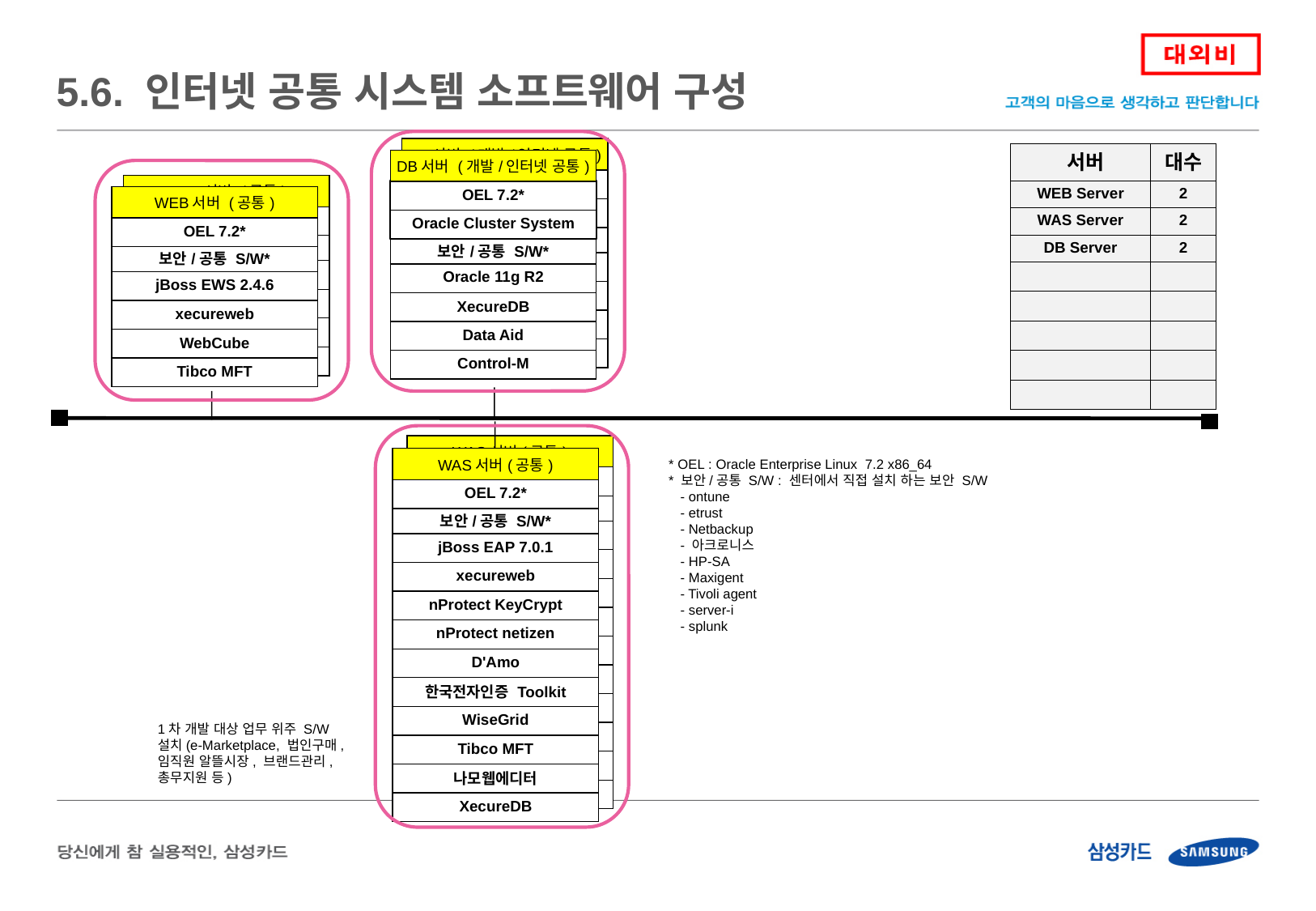

5.6. 인터넷 공통 시스템 소프트웨어 구성

| DB서버 (개발/인터넷 공통) |
| --- |
| OEL 7.2\* |
| Oracle Cluster System |
| 보안/공통 S/W\* |
| Oracle 11g R2 |
| XecureDB |
| Data Aid |
| Control-M |
| 서버 | 대수 |
| --- | --- |
| WEB Server | 2 |
| WAS Server | 2 |
| DB Server | 2 |
|  |  |
|  |  |
|  |  |
|  |  |
|  |  |
| DB서버 (개발/인터넷 공통) |
| --- |
| OEL 7.2\* |
| Oracle Cluster System |
| 보안/공통 S/W\* |
| Oracle 11g R2 |
| XecureDB |
| Data Aid |
| Control-M |

| WEB서버 (공통) |
| --- |
| OEL 7.2\* |
| 보안/공통 S/W\* |
| jBoss EWS 2.4.6 |
| xecureweb |
| WebCube |
|  |

| WEB서버 (공통) |
| --- |
| OEL 7.2\* |
| 보안/공통 S/W\* |
| jBoss EWS 2.4.6 |
| xecureweb |
| WebCube |
| Tibco MFT |

| WAS서버(공통) |
| --- |
| OEL 7.2\* |
| 보안/공통 S/W\* |
| jBoss EAP 7.0.1 |
| xecureweb |
| nProtect KeyCrypt |
| nProtect netizen |
| D'Amo |
| 한국전자인증 Toolkit |
| WiseGrid |
| Tibco MFT |
| 나모웹에디터 |
|  |
| WAS서버(공통) |
| --- |
| OEL 7.2\* |
| 보안/공통 S/W\* |
| jBoss EAP 7.0.1 |
| xecureweb |
| nProtect KeyCrypt |
| nProtect netizen |
| D'Amo |
| 한국전자인증 Toolkit |
| WiseGrid |
| Tibco MFT |
| 나모웹에디터 |
| XecureDB |
* OEL : Oracle Enterprise Linux  7.2 x86_64
* 보안/공통 S/W : 센터에서 직접 설치 하는 보안 S/W
   - ontune
   - etrust
   - Netbackup
   - 아크로니스
   - HP-SA
   - Maxigent
   - Tivoli agent
   - server-i
   - splunk
1차 개발 대상 업무 위주 S/W 설치(e-Marketplace, 법인구매, 임직원 알뜰시장, 브랜드관리, 총무지원 등)